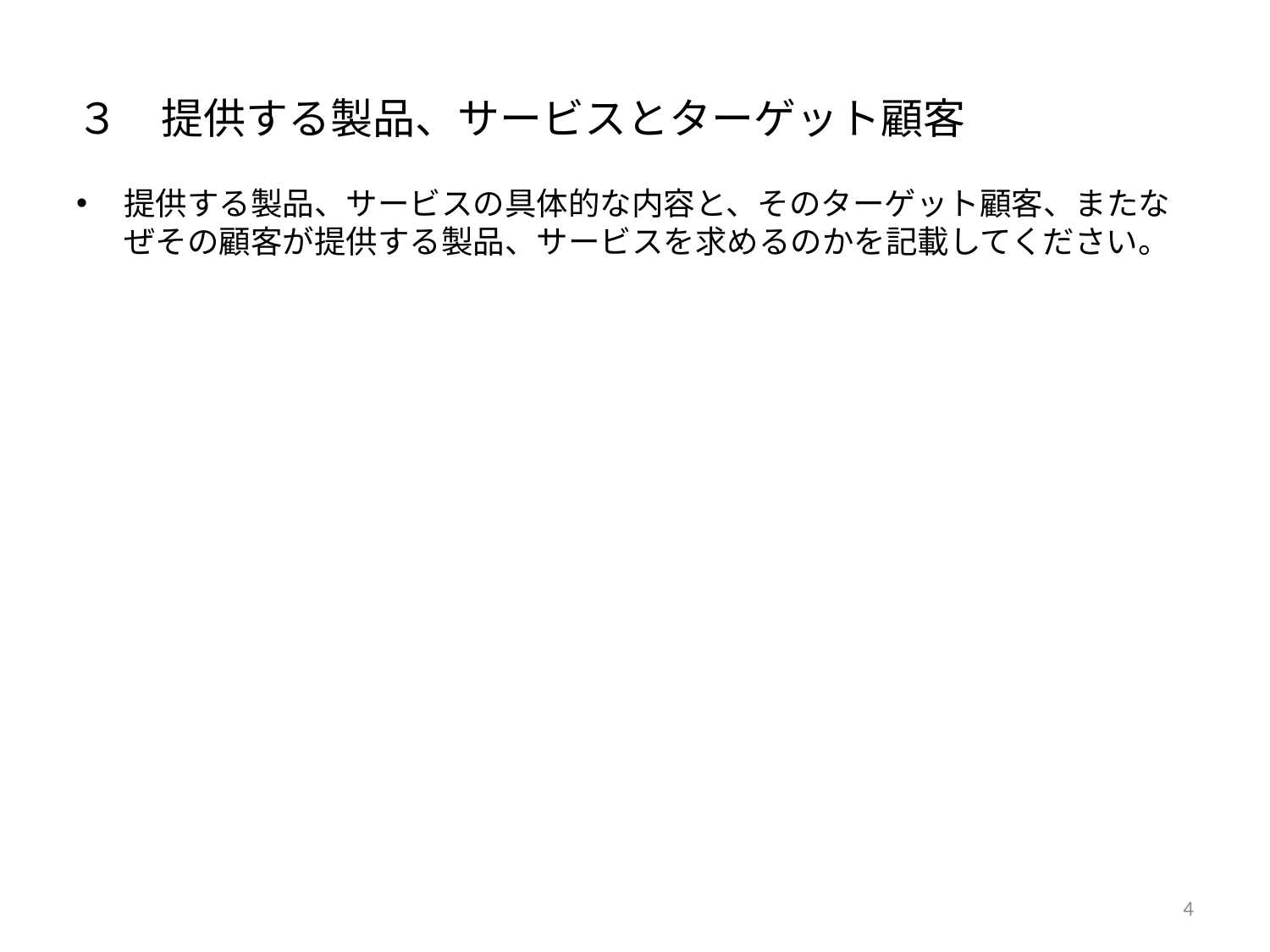

# ３　提供する製品、サービスとターゲット顧客
提供する製品、サービスの具体的な内容と、そのターゲット顧客、またなぜその顧客が提供する製品、サービスを求めるのかを記載してください。
4